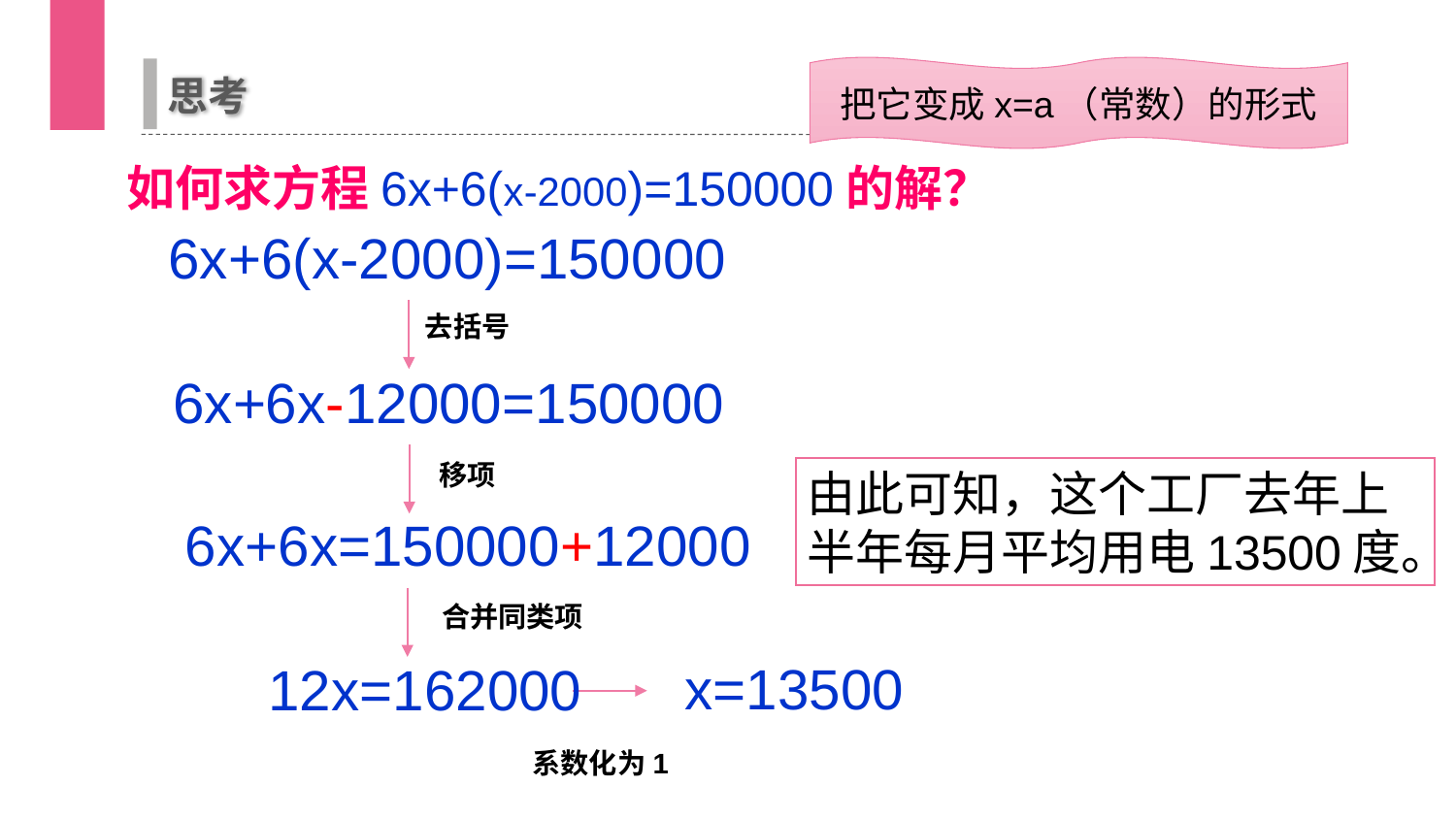

把它变成x=a（常数）的形式

思考
如何求方程6x+6(x-2000)=150000的解？
6x+6(x-2000)=150000
去括号
6x+6x-12000=150000
移项
由此可知，这个工厂去年上半年每月平均用电13500度。
6x+6x=150000+12000
合并同类项
x=13500
12x=162000
系数化为1